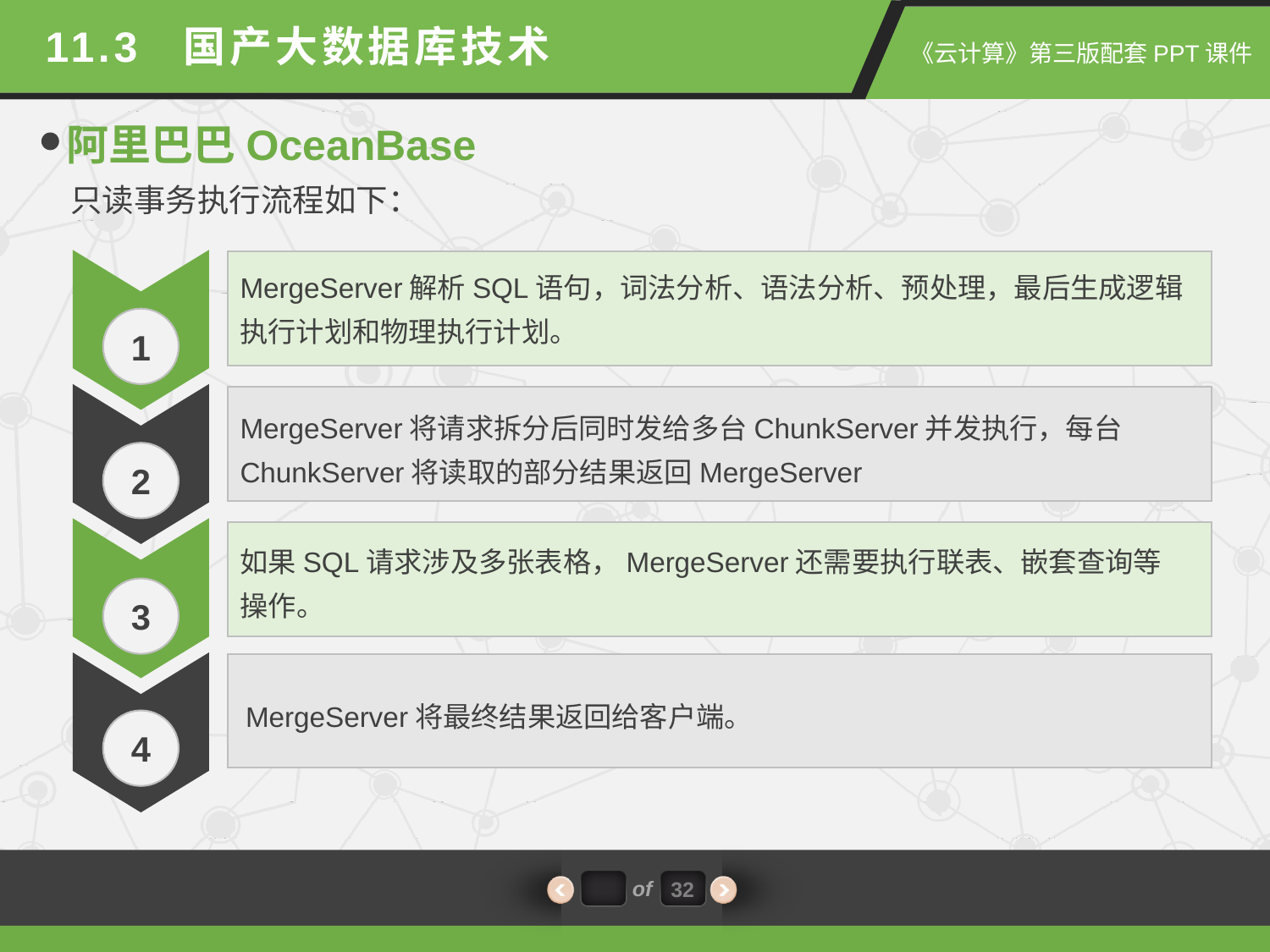

11.3  国产大数据库技术
阿里巴巴OceanBase

只读事务执行流程如下：

MergeServer解析SQL语句，词法分析、语法分析、预处理，最后生成逻辑执行计划和物理执行计划。

1

MergeServer将请求拆分后同时发给多台ChunkServer并发执行，每台ChunkServer将读取的部分结果返回MergeServer

2

如果SQL请求涉及多张表格，MergeServer还需要执行联表、嵌套查询等操作。

3

MergeServer将最终结果返回给客户端。
4
13